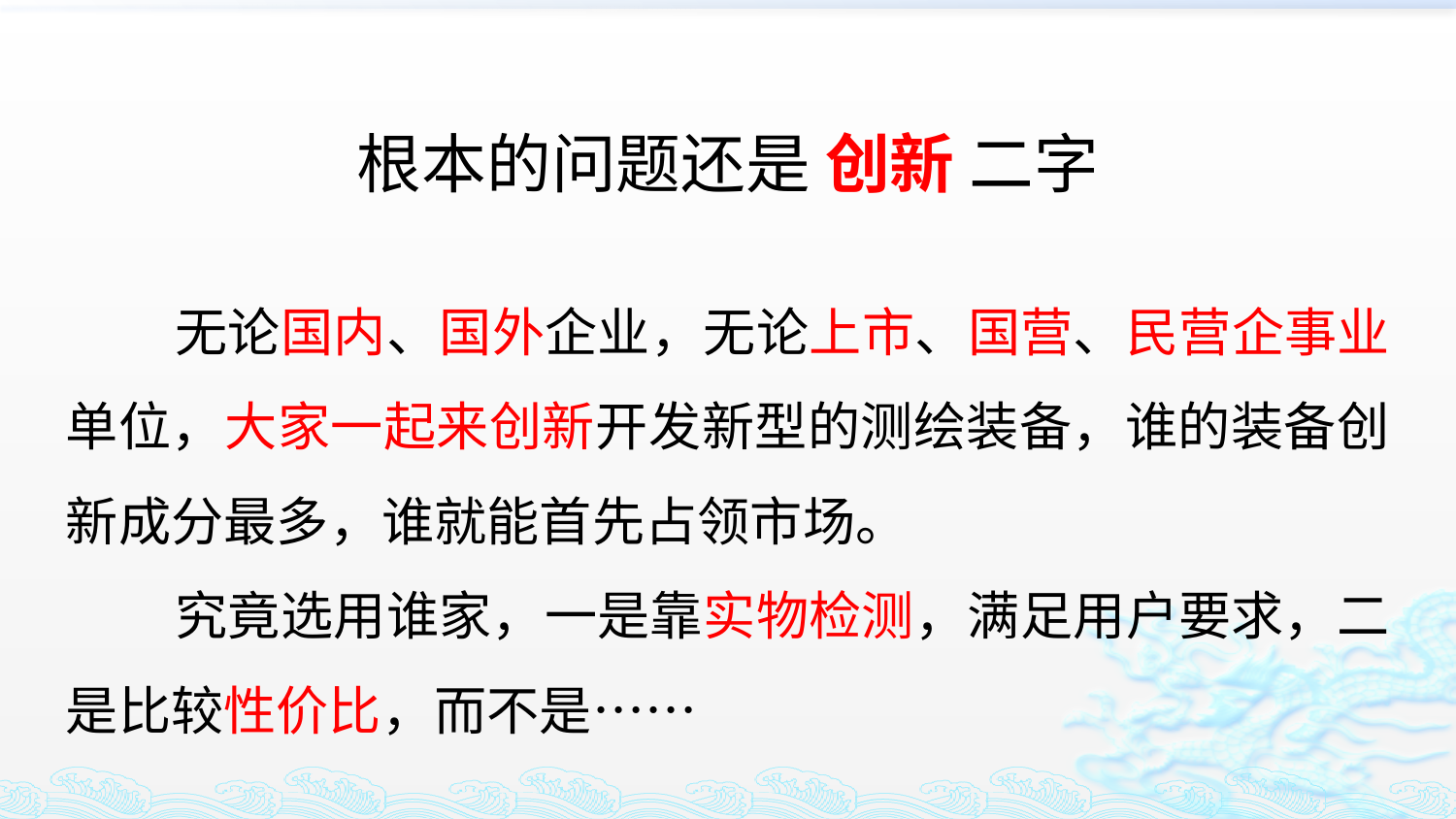

根本的问题还是 创新 二字
        无论国内、国外企业，无论上市、国营、民营企事业单位，大家一起来创新开发新型的测绘装备，谁的装备创新成分最多，谁就能首先占领市场。
        究竟选用谁家，一是靠实物检测，满足用户要求，二是比较性价比，而不是……